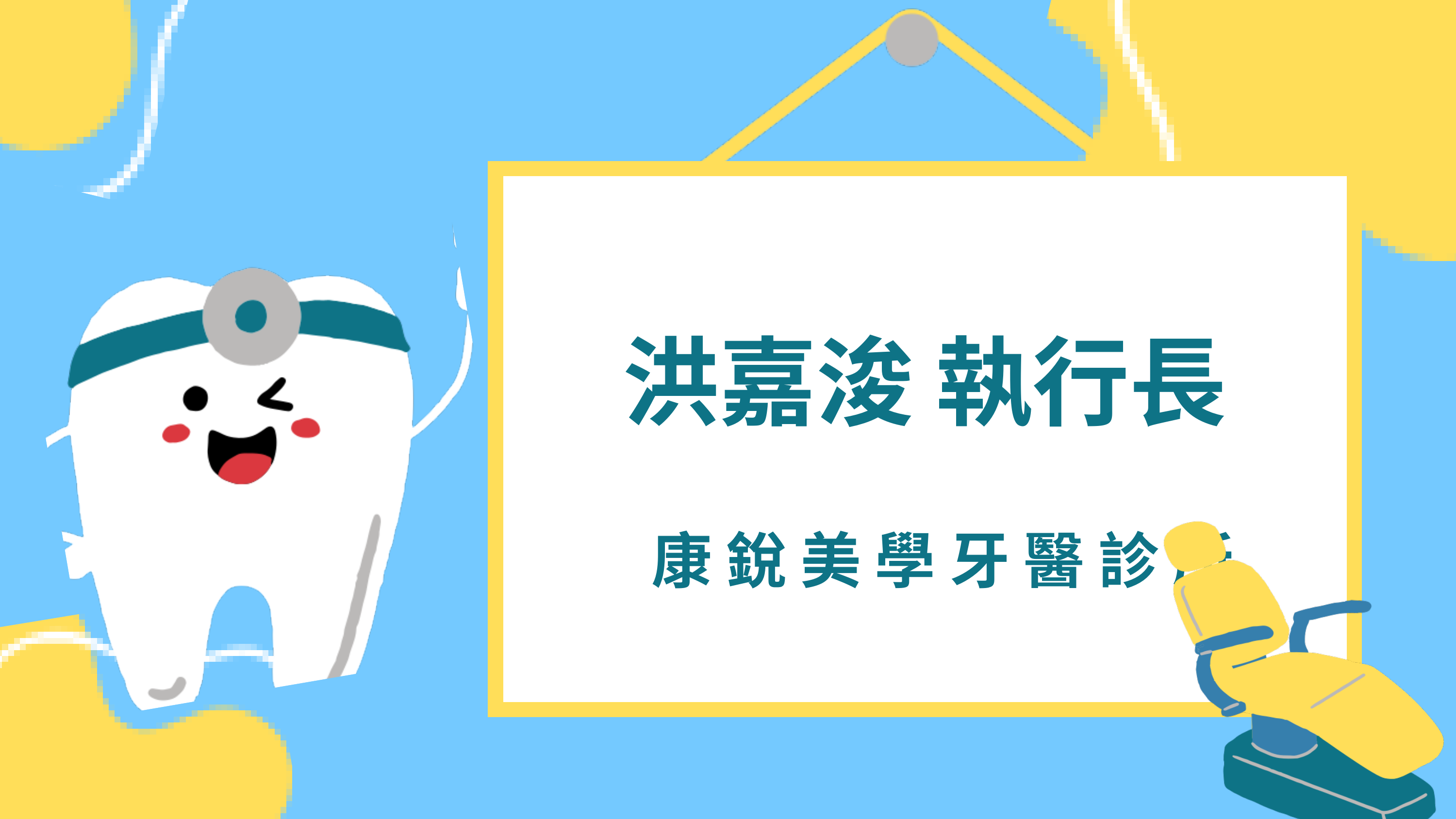

洪嘉浚 執行長

康 銳 美 學 牙 醫 診 所